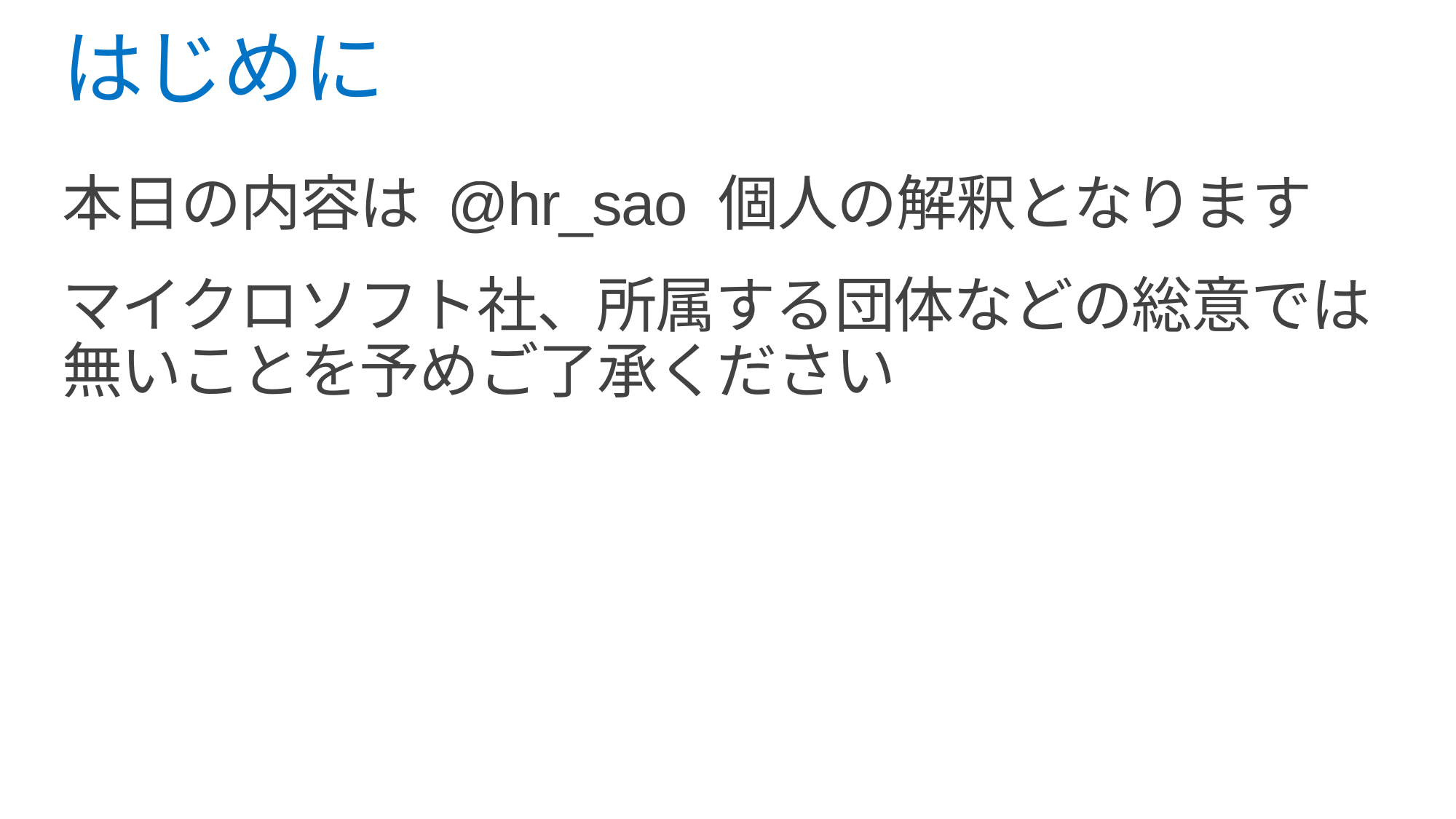

# はじめに
本日の内容は @hr_sao 個人の解釈となります
マイクロソフト社、所属する団体などの総意では無いことを予めご了承ください